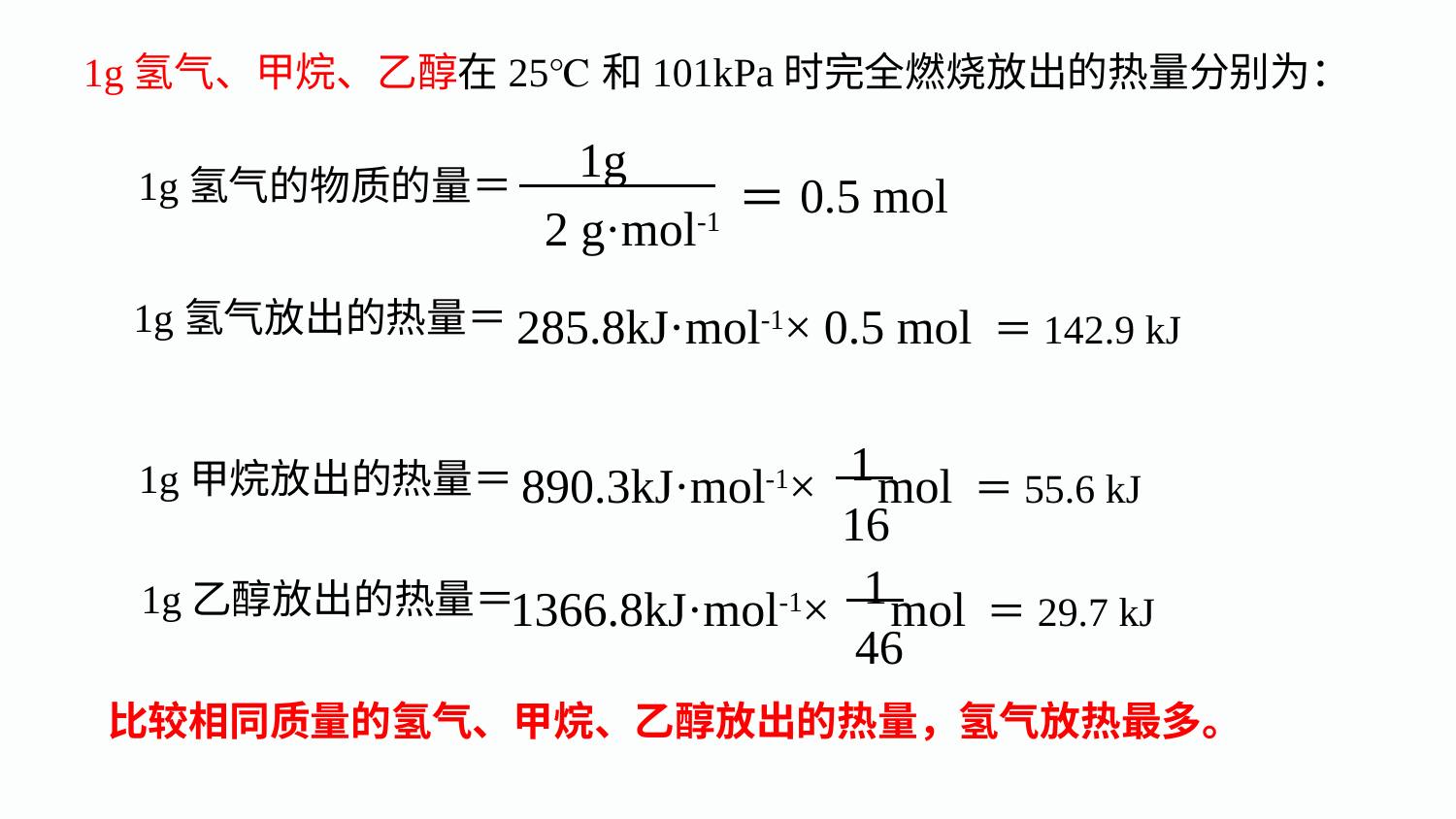

1g氢气、甲烷、乙醇在25℃和101kPa时完全燃烧放出的热量分别为：
    1g
0.5 mol
＝
  2 g·mol-1
1g氢气的物质的量＝
   285.8kJ·mol-1× 0.5 mol ＝142.9 kJ
1g氢气放出的热量＝
  1
   890.3kJ·mol-1×     mol ＝55.6 kJ
1g甲烷放出的热量＝
  16
  1
  1366.8kJ·mol-1×     mol ＝29.7 kJ
1g乙醇放出的热量＝
  46
比较相同质量的氢气、甲烷、乙醇放出的热量，氢气放热最多。